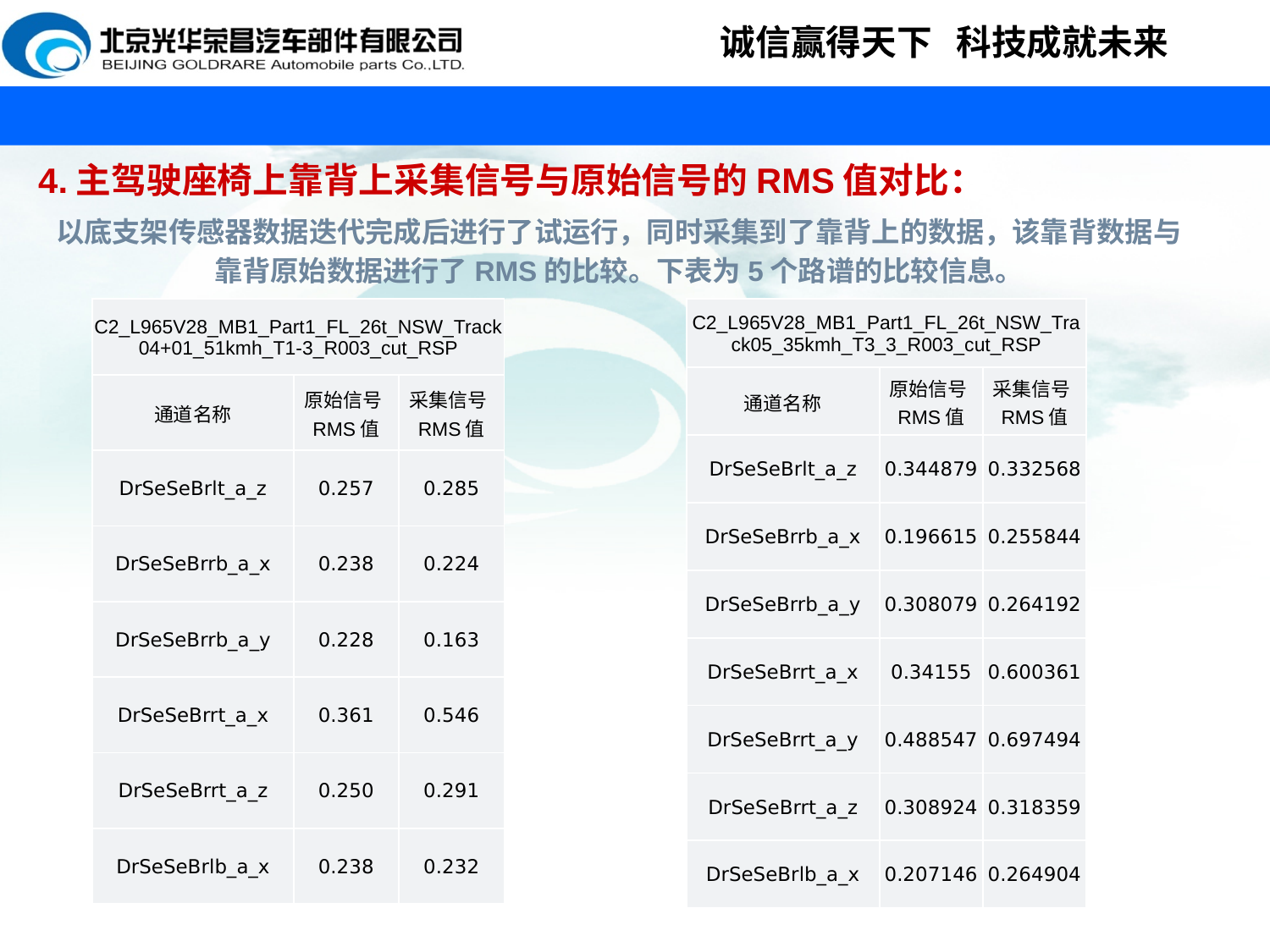

4.主驾驶座椅上靠背上采集信号与原始信号的RMS值对比：
以底支架传感器数据迭代完成后进行了试运行，同时采集到了靠背上的数据，该靠背数据与
靠背原始数据进行了RMS的比较。下表为5个路谱的比较信息。
| C2\_L965V28\_MB1\_Part1\_FL\_26t\_NSW\_Track04+01\_51kmh\_T1-3\_R003\_cut\_RSP |  |  |
| --- | --- | --- |
| 通道名称 | 原始信号RMS值 | 采集信号RMS值 |
| DrSeSeBrlt\_a\_z | 0.257 | 0.285 |
| DrSeSeBrrb\_a\_x | 0.238 | 0.224 |
| DrSeSeBrrb\_a\_y | 0.228 | 0.163 |
| DrSeSeBrrt\_a\_x | 0.361 | 0.546 |
| DrSeSeBrrt\_a\_z | 0.250 | 0.291 |
| DrSeSeBrlb\_a\_x | 0.238 | 0.232 |
| C2\_L965V28\_MB1\_Part1\_FL\_26t\_NSW\_Track05\_35kmh\_T3\_3\_R003\_cut\_RSP |  |  |
| --- | --- | --- |
| 通道名称 | 原始信号RMS值 | 采集信号RMS值 |
| DrSeSeBrlt\_a\_z | 0.344879 | 0.332568 |
| DrSeSeBrrb\_a\_x | 0.196615 | 0.255844 |
| DrSeSeBrrb\_a\_y | 0.308079 | 0.264192 |
| DrSeSeBrrt\_a\_x | 0.34155 | 0.600361 |
| DrSeSeBrrt\_a\_y | 0.488547 | 0.697494 |
| DrSeSeBrrt\_a\_z | 0.308924 | 0.318359 |
| DrSeSeBrlb\_a\_x | 0.207146 | 0.264904 |